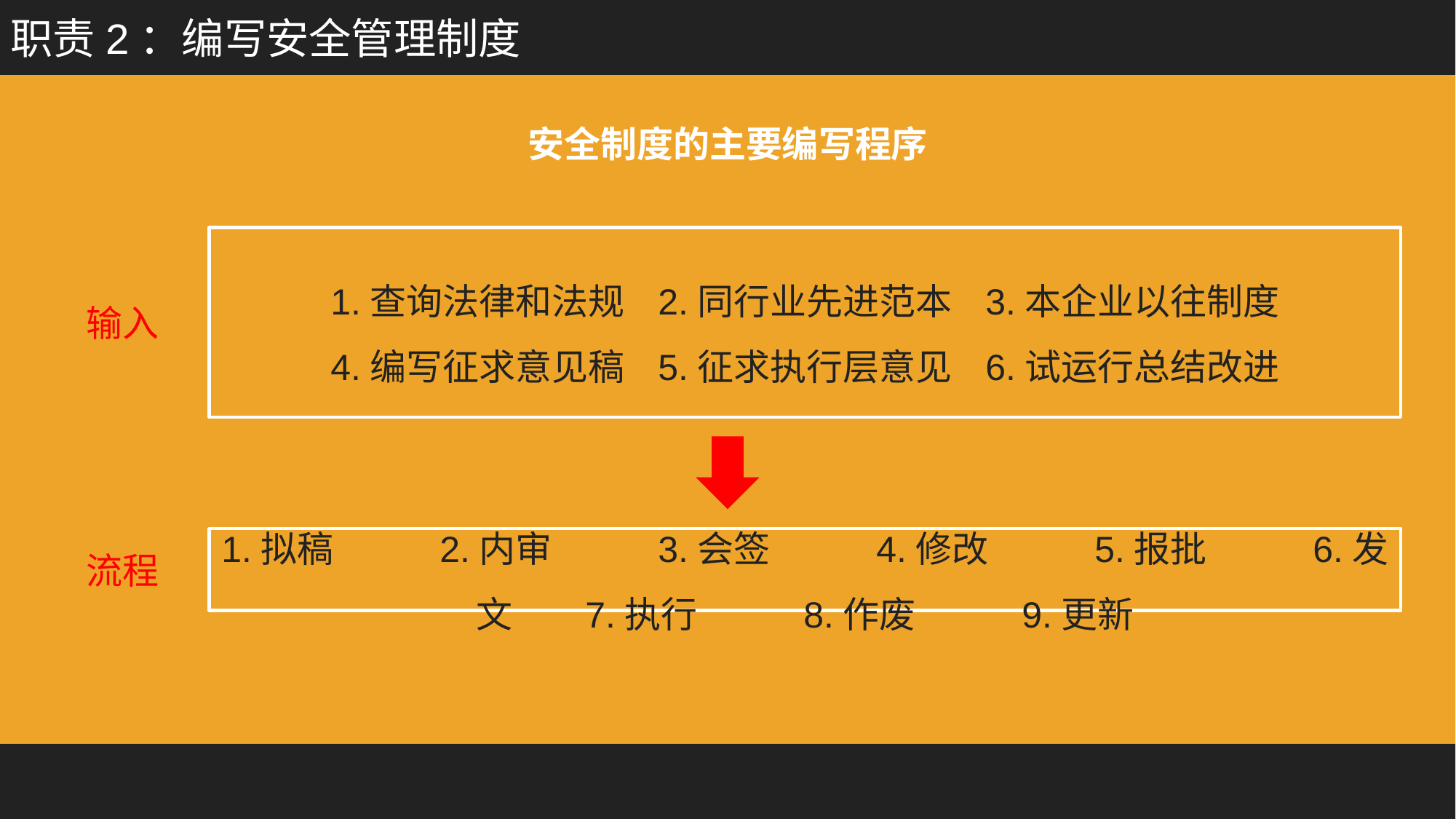

职责2：编写安全管理制度
安全制度的主要编写程序
输入
1.查询法律和法规	2.同行业先进范本	3.本企业以往制度
4.编写征求意见稿	5.征求执行层意见	6.试运行总结改进

流程
1.拟稿	2.内审	3.会签	4.修改	5.报批	6.发文	7.执行	8.作废	9.更新